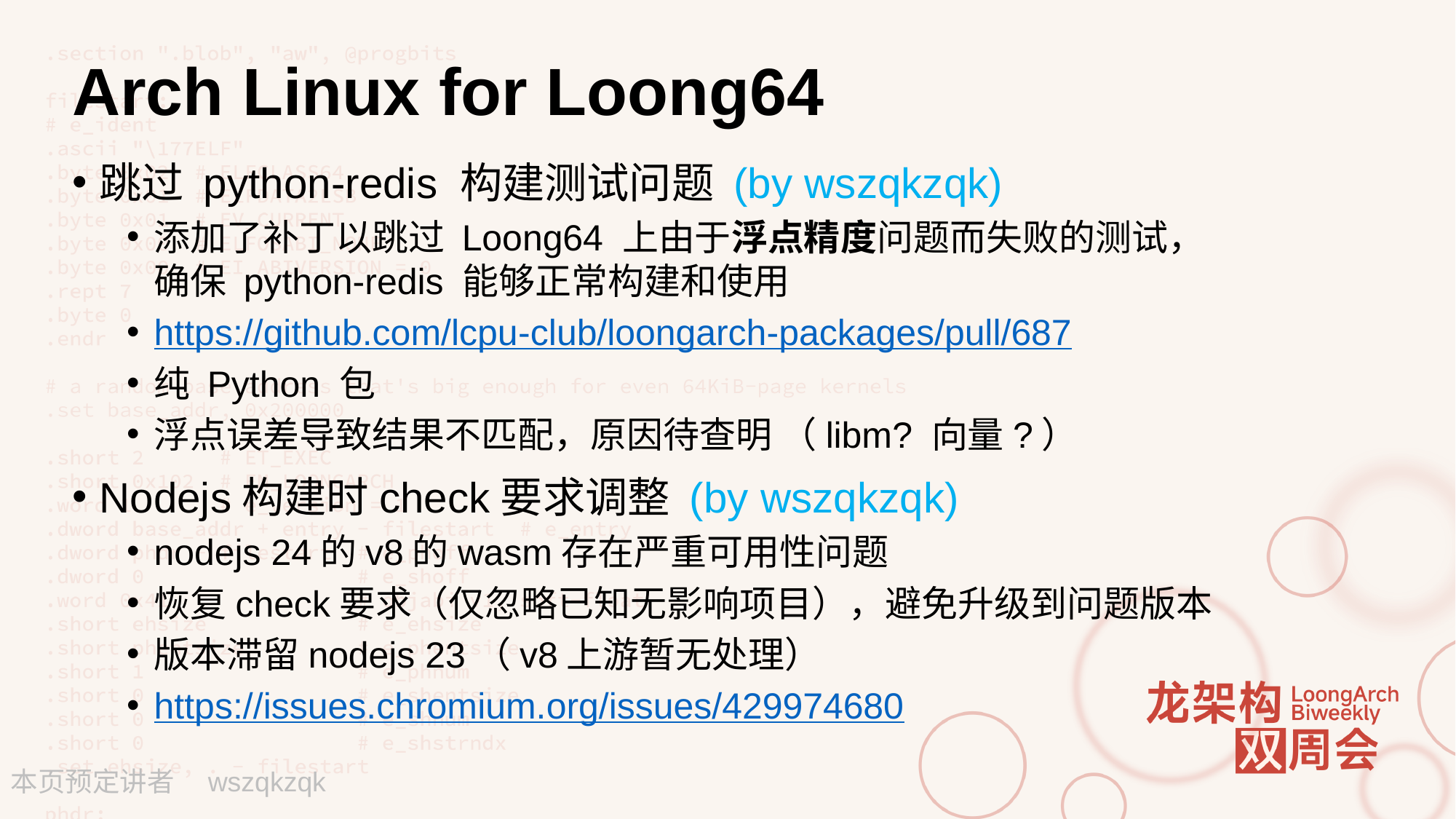

# Arch Linux for Loong64
跳过 python-redis 构建测试问题 (by wszqkzqk)
添加了补丁以跳过 Loong64 上由于浮点精度问题而失败的测试，确保 python-redis 能够正常构建和使用
https://github.com/lcpu-club/loongarch-packages/pull/687
纯 Python 包
浮点误差导致结果不匹配，原因待查明 （libm? 向量?）
Nodejs构建时check要求调整 (by wszqkzqk)
nodejs 24的v8的wasm存在严重可用性问题
恢复check要求（仅忽略已知无影响项目），避免升级到问题版本
版本滞留nodejs 23（v8上游暂无处理）
https://issues.chromium.org/issues/429974680

wszqkzqk